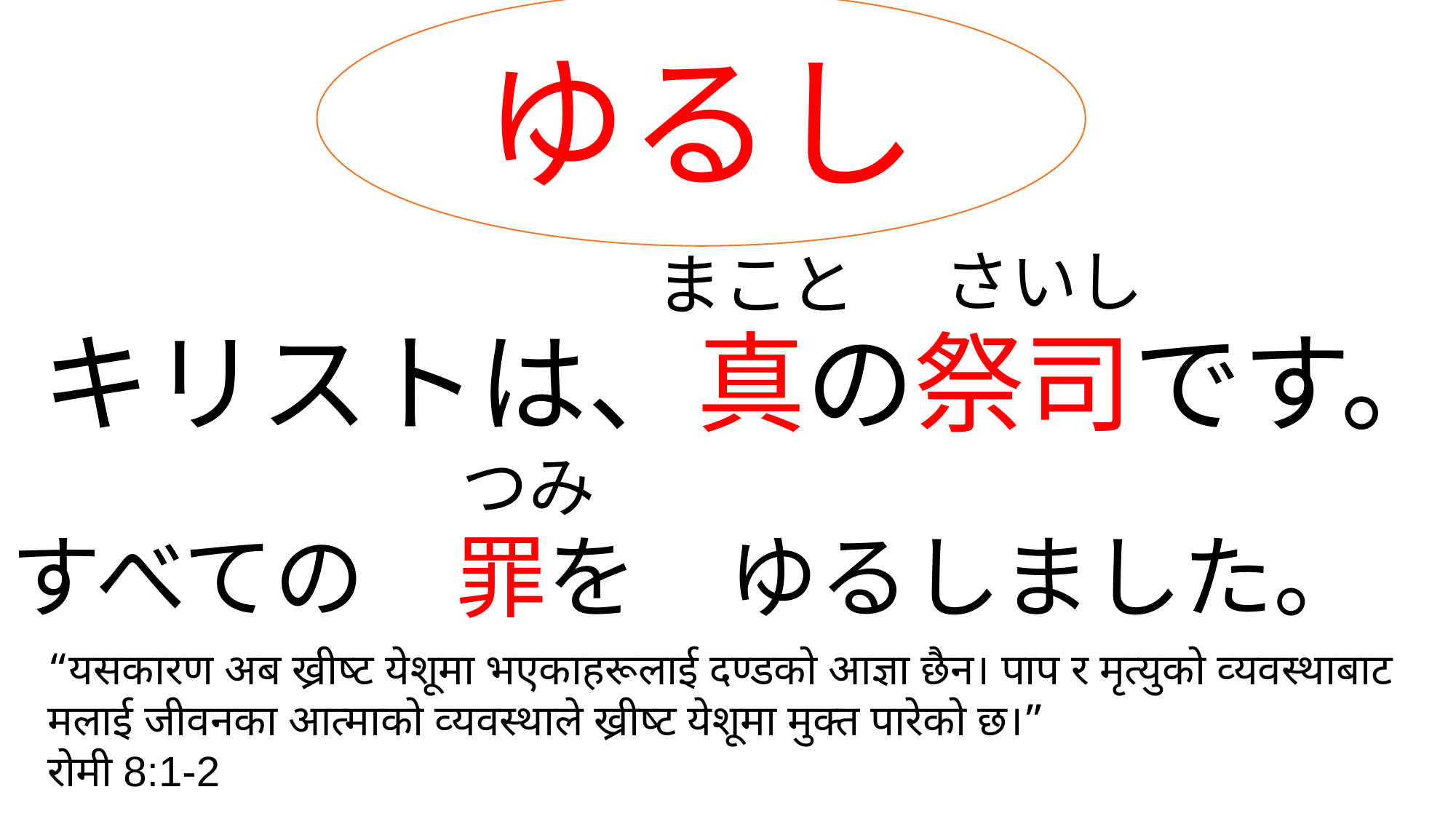

ゆるし
罪
さいし
まこと
キリストは、真の祭司です。
つみ
すべての　罪を　ゆるしました。
“यसकारण अब ख्रीष्‍ट येशूमा भएकाहरूलाई दण्‍डको आज्ञा छैन। पाप र मृत्‍युको व्‍यवस्‍थाबाट मलाई जीवनका आत्‍माको व्‍यवस्‍थाले ख्रीष्‍ट येशूमा मुक्त पारेको छ।”
‭‭रोमी‬ ‭8‬:‭1‬-‭2